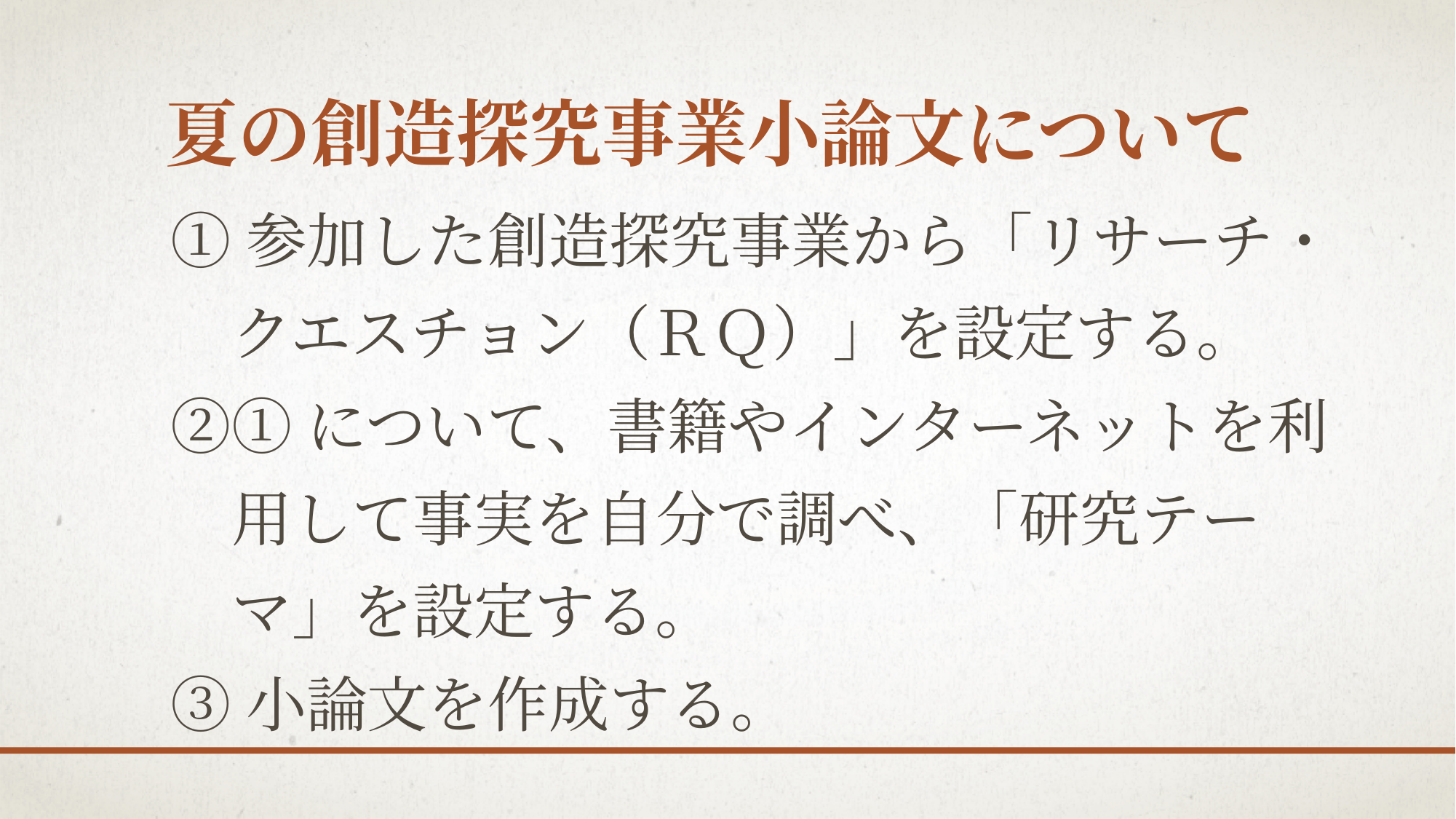

# 夏の創造探究事業小論文について
①参加した創造探究事業から「リサーチ・
　クエスチョン（ＲＱ）」を設定する。
②①について、書籍やインターネットを利
　用して事実を自分で調べ、「研究テー
　マ」を設定する。
③小論文を作成する。